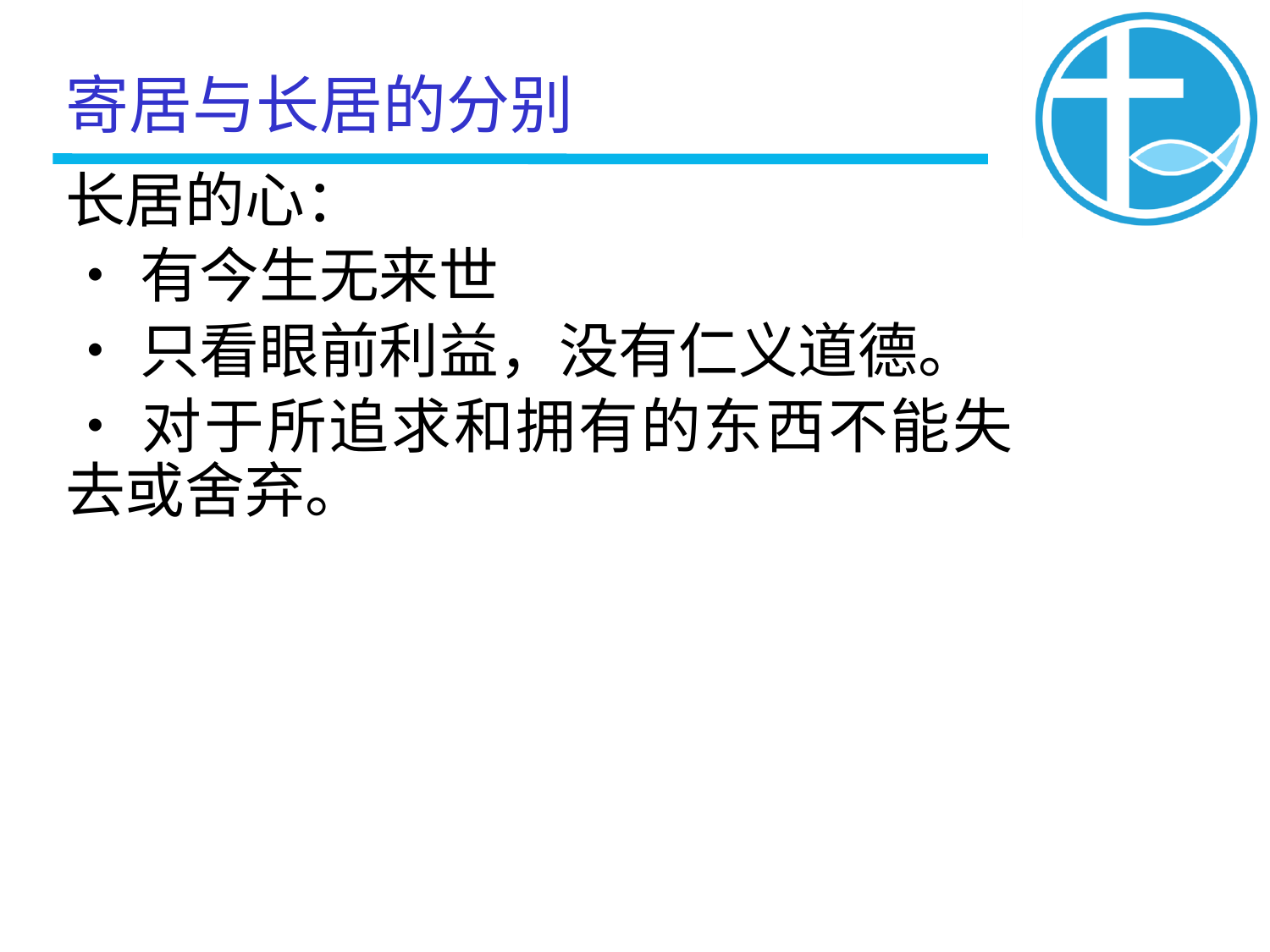

寄居与长居的分别
长居的心：
•有今生无来世
•只看眼前利益，没有仁义道德。
•对于所追求和拥有的东西不能失去或舍弃。